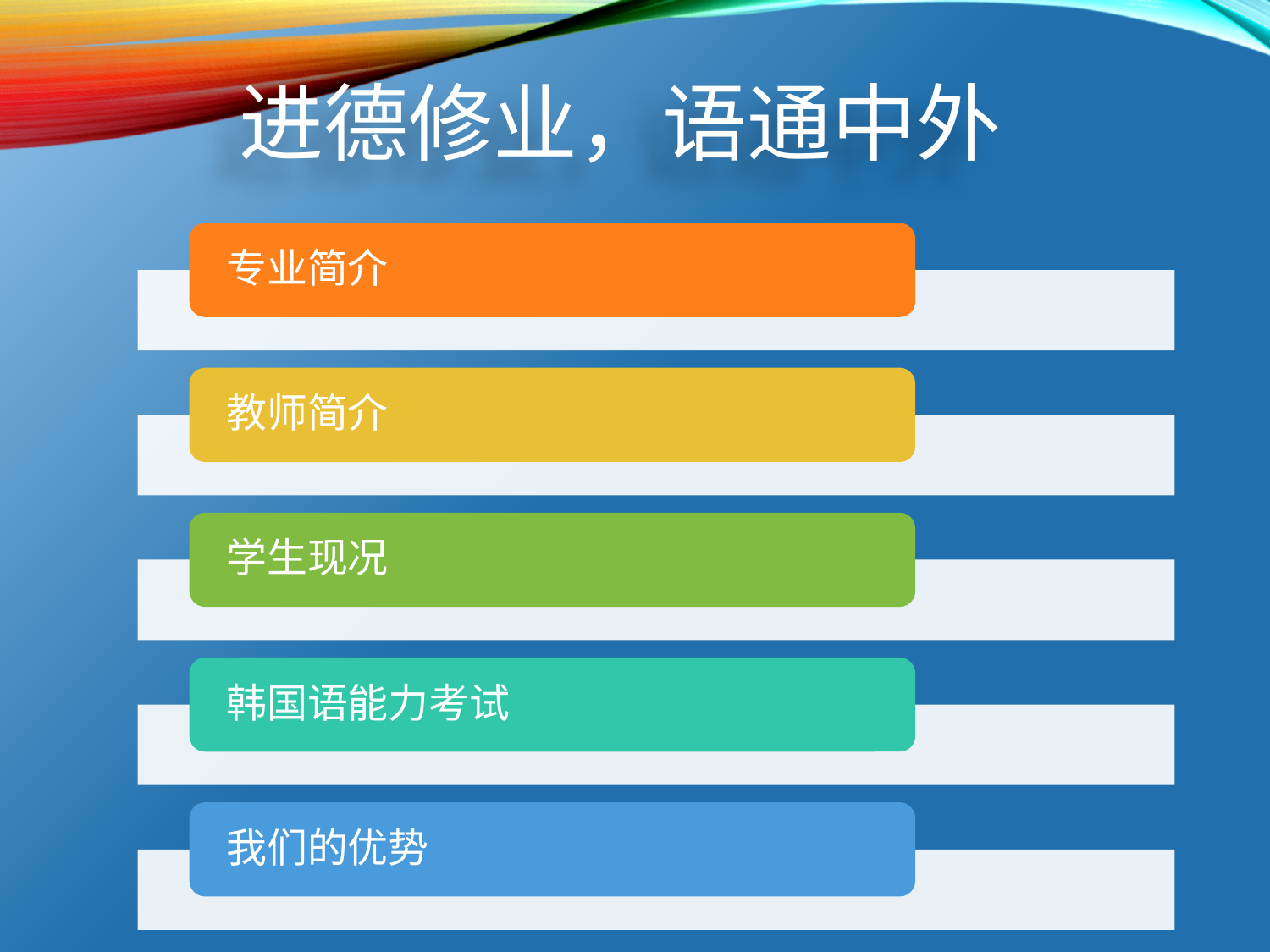

进德修业，语通中外
专业简介
教师简介
学生现况
韩国语能力考试
我们的优势